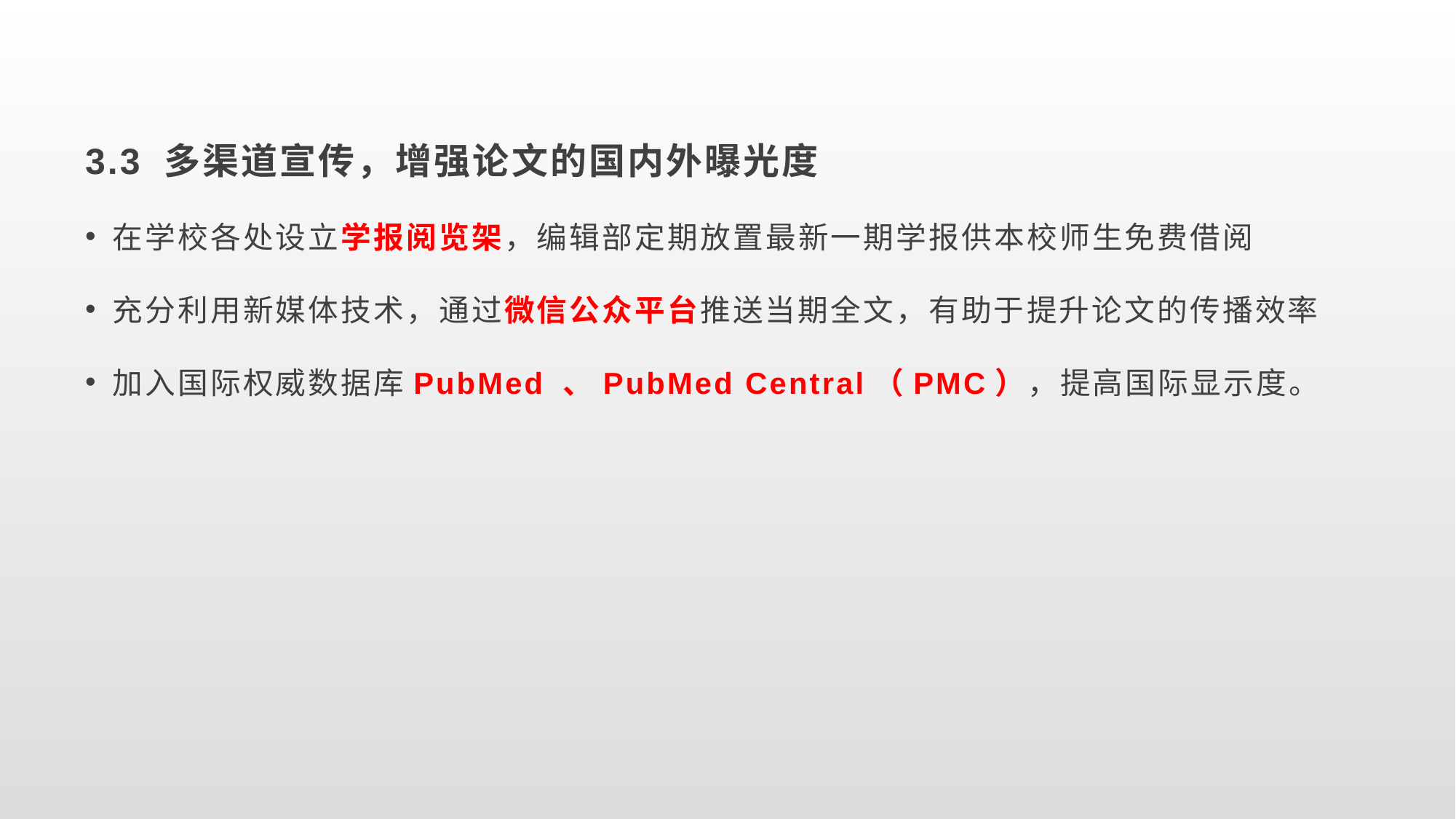

3.3 多渠道宣传，增强论文的国内外曝光度
在学校各处设立学报阅览架，编辑部定期放置最新一期学报供本校师生免费借阅
充分利用新媒体技术，通过微信公众平台推送当期全文，有助于提升论文的传播效率
加入国际权威数据库PubMed 、PubMed Central（PMC），提高国际显示度。